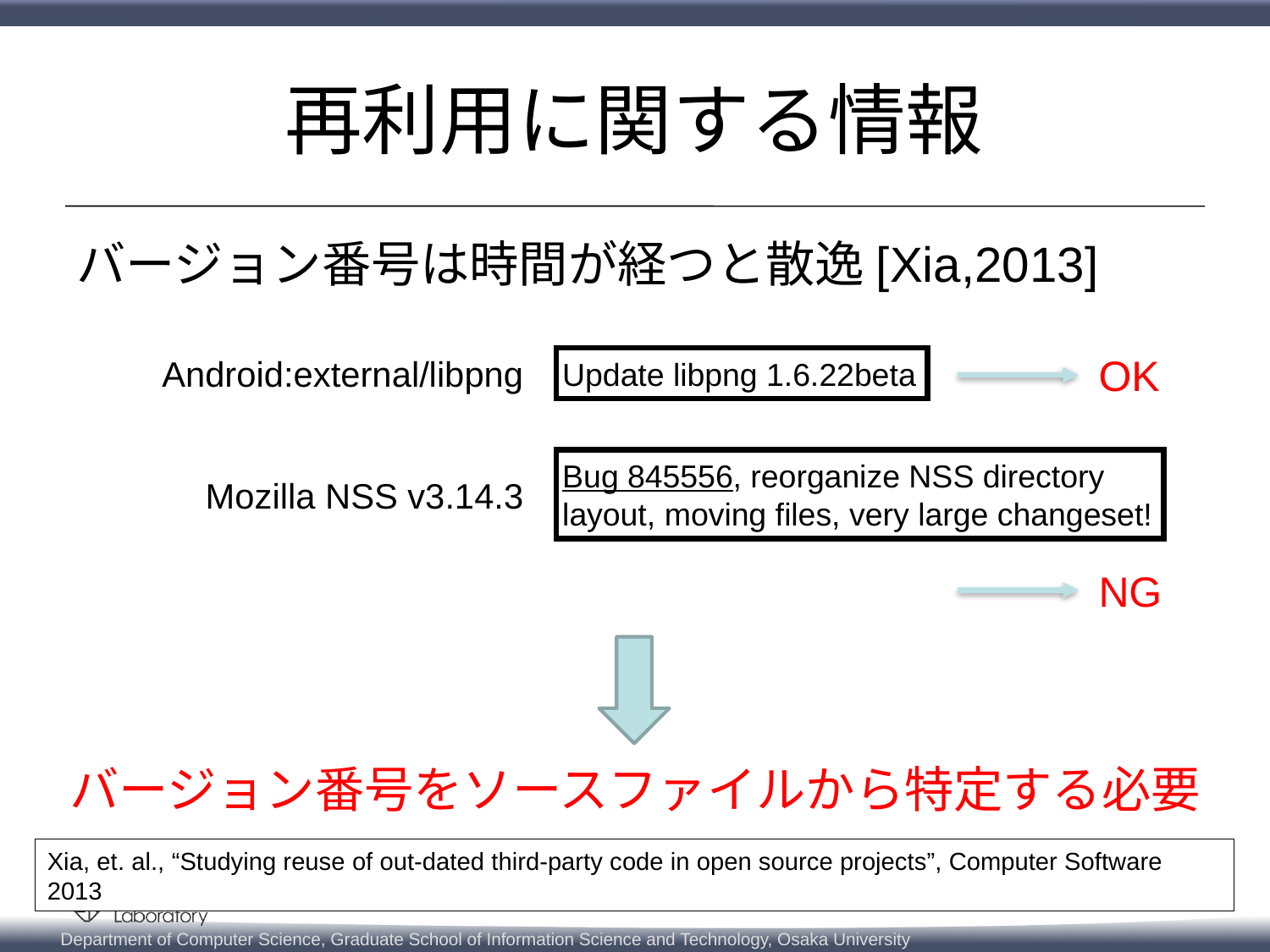

# 再利用に関する情報
バージョン番号は時間が経つと散逸[Xia,2013]

OK
Android:external/libpng
Update libpng 1.6.22beta
Bug 845556, reorganize NSS directory layout, moving files, very large changeset!
 Mozilla NSS v3.14.3
NG

バージョン番号をソースファイルから特定する必要
Xia, et. al., “Studying reuse of out-dated third-party code in open source projects”, Computer Software 2013
15